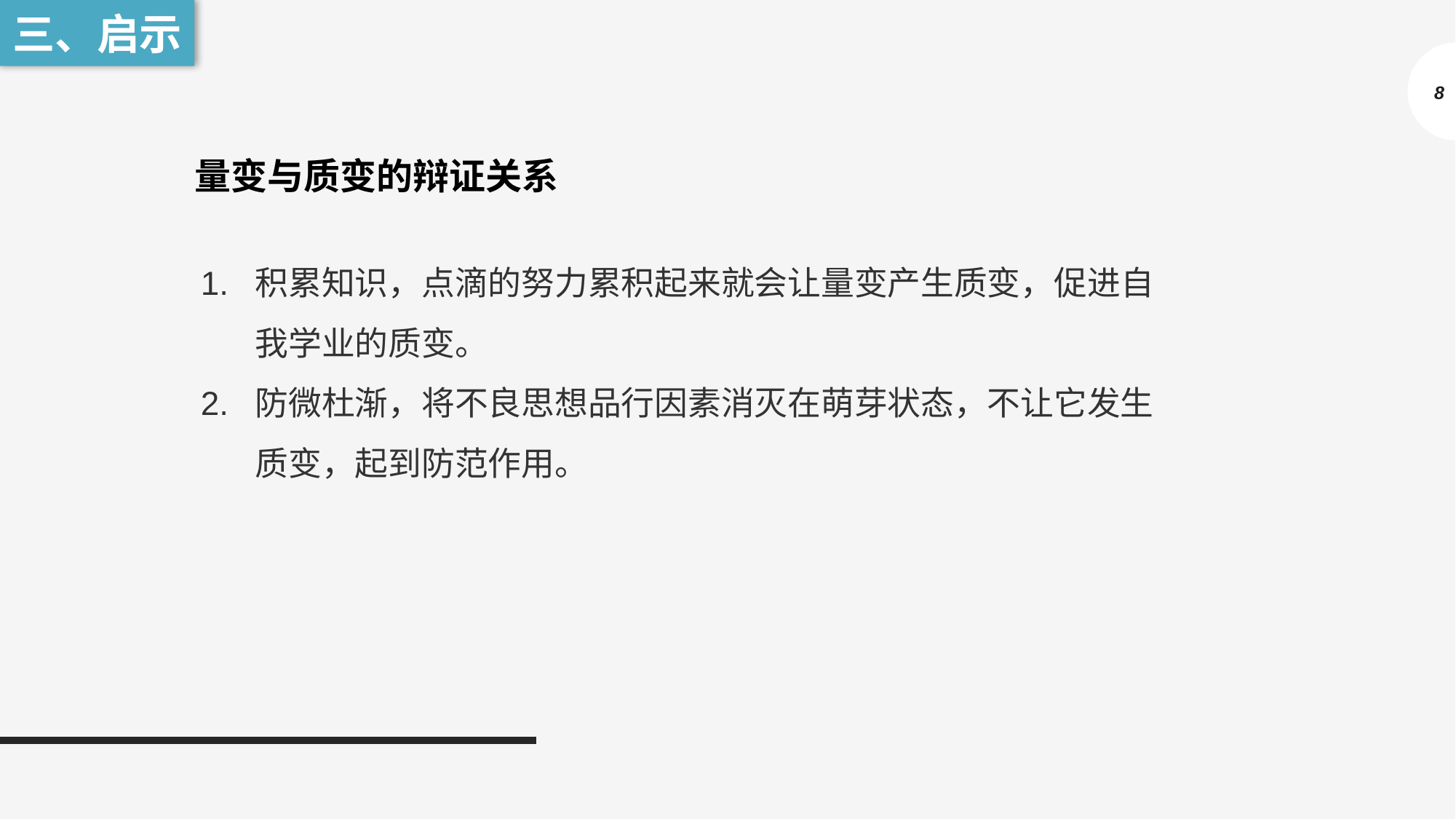

三、启示
8
量变与质变的辩证关系
积累知识，点滴的努力累积起来就会让量变产生质变，促进自我学业的质变。
防微杜渐，将不良思想品行因素消灭在萌芽状态，不让它发生质变，起到防范作用。